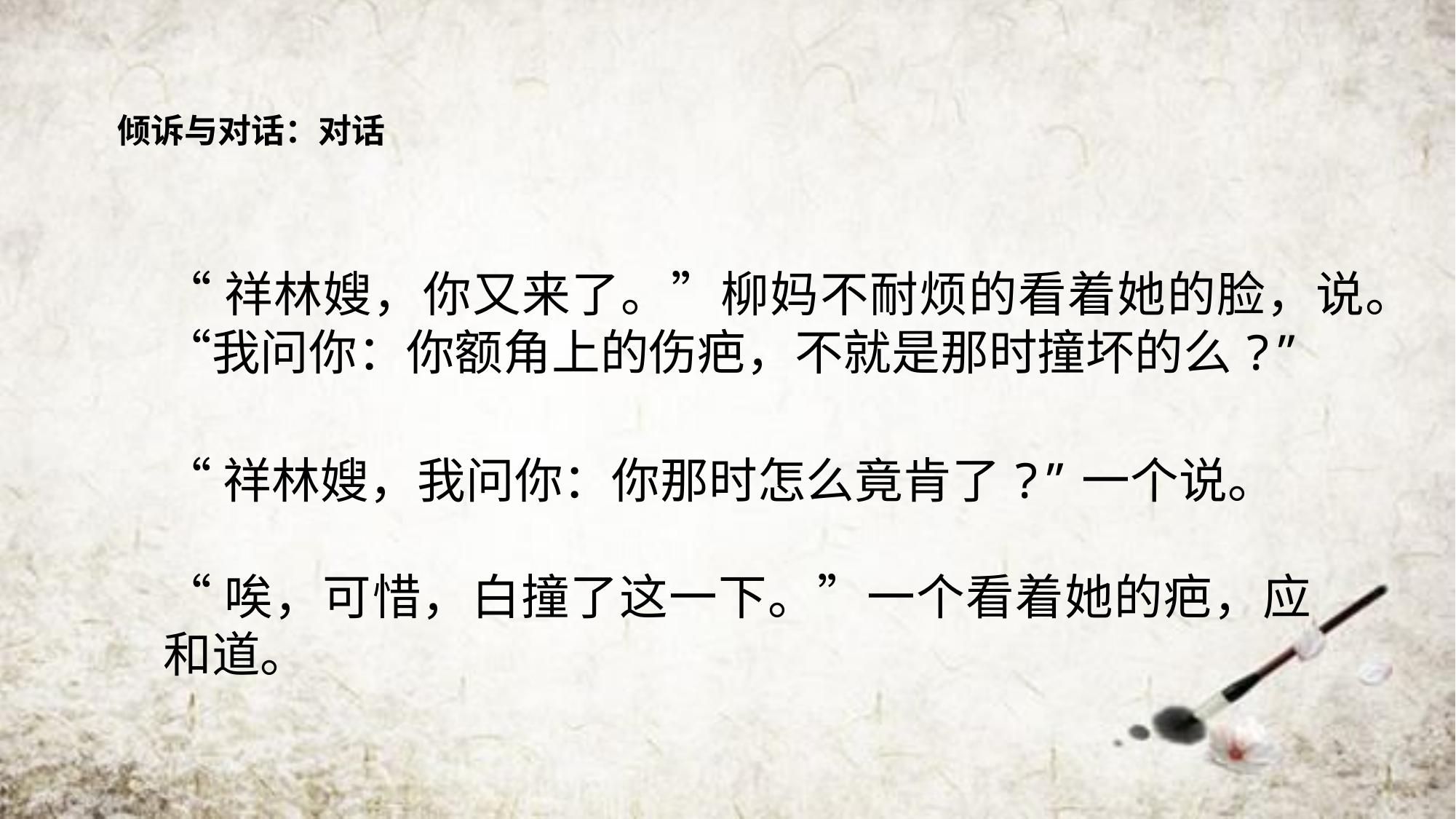

# 倾诉与对话：对话
“祥林嫂，你又来了。”柳妈不耐烦的看着她的脸，说。“我问你：你额角上的伤疤，不就是那时撞坏的么?”

“祥林嫂，我问你：你那时怎么竟肯了?”一个说。

“唉，可惜，白撞了这一下。”一个看着她的疤，应和道。